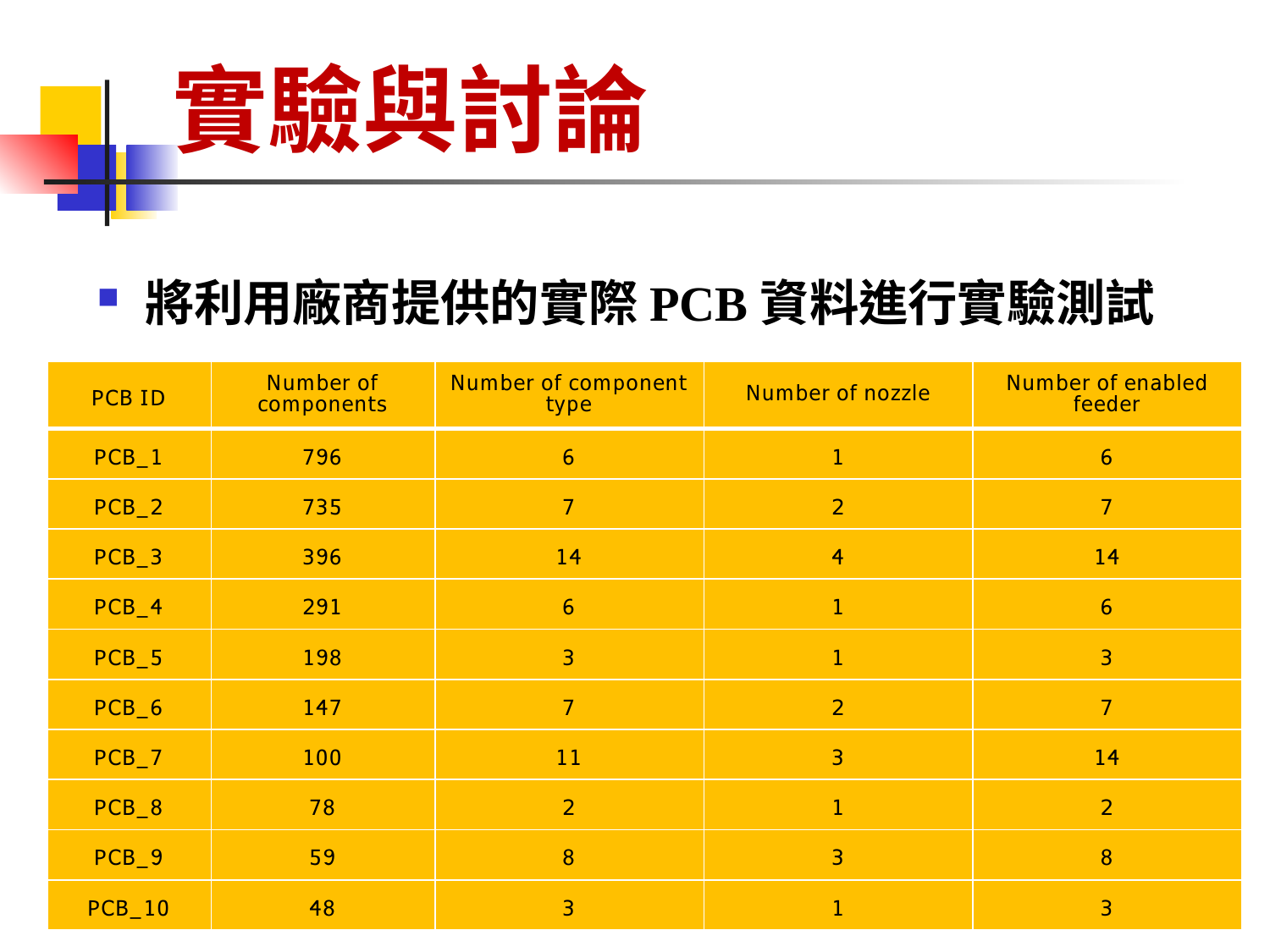

# 實驗與討論
將利用廠商提供的實際PCB資料進行實驗測試
| PCB ID | Number of components | Number of component type | Number of nozzle | Number of enabled feeder |
| --- | --- | --- | --- | --- |
| PCB\_1 | 796 | 6 | 1 | 6 |
| PCB\_2 | 735 | 7 | 2 | 7 |
| PCB\_3 | 396 | 14 | 4 | 14 |
| PCB\_4 | 291 | 6 | 1 | 6 |
| PCB\_5 | 198 | 3 | 1 | 3 |
| PCB\_6 | 147 | 7 | 2 | 7 |
| PCB\_7 | 100 | 11 | 3 | 14 |
| PCB\_8 | 78 | 2 | 1 | 2 |
| PCB\_9 | 59 | 8 | 3 | 8 |
| PCB\_10 | 48 | 3 | 1 | 3 |
86